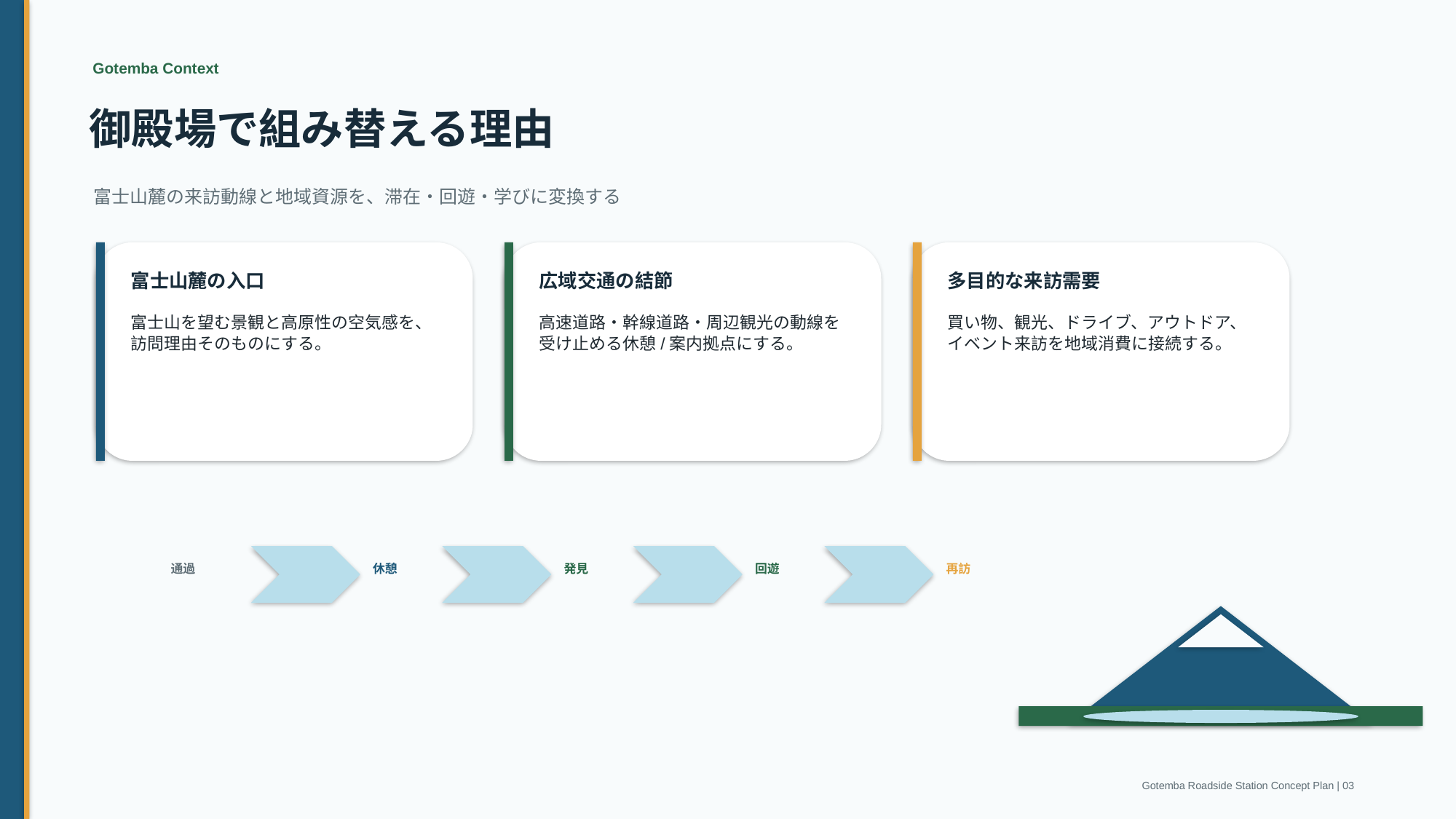

Gotemba Context
御殿場で組み替える理由
富士山麓の来訪動線と地域資源を、滞在・回遊・学びに変換する

富士山麓の入口
広域交通の結節
多目的な来訪需要
富士山を望む景観と高原性の空気感を、訪問理由そのものにする。
高速道路・幹線道路・周辺観光の動線を受け止める休憩/案内拠点にする。
買い物、観光、ドライブ、アウトドア、イベント来訪を地域消費に接続する。

通過
休憩
発見
回遊
再訪

Gotemba Roadside Station Concept Plan | 03